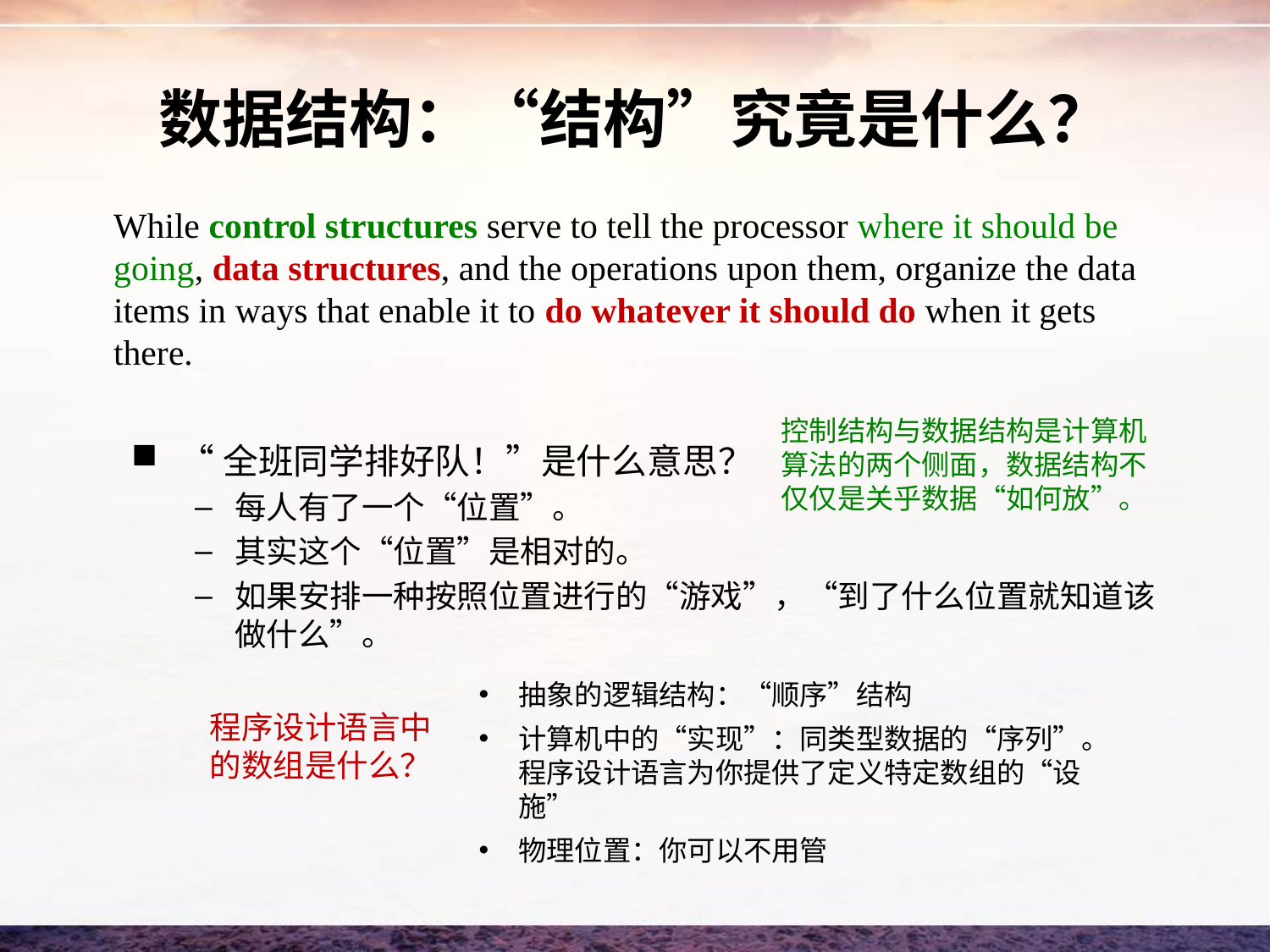

# 数据结构：“结构”究竟是什么？
While control structures serve to tell the processor where it should be going, data structures, and the operations upon them, organize the data items in ways that enable it to do whatever it should do when it gets there.
控制结构与数据结构是计算机算法的两个侧面，数据结构不仅仅是关乎数据“如何放”。
“全班同学排好队！”是什么意思？
每人有了一个“位置”。
其实这个“位置”是相对的。
如果安排一种按照位置进行的“游戏”，“到了什么位置就知道该做什么”。
抽象的逻辑结构：“顺序”结构
计算机中的“实现”：同类型数据的“序列”。程序设计语言为你提供了定义特定数组的“设施”
物理位置：你可以不用管
程序设计语言中的数组是什么？